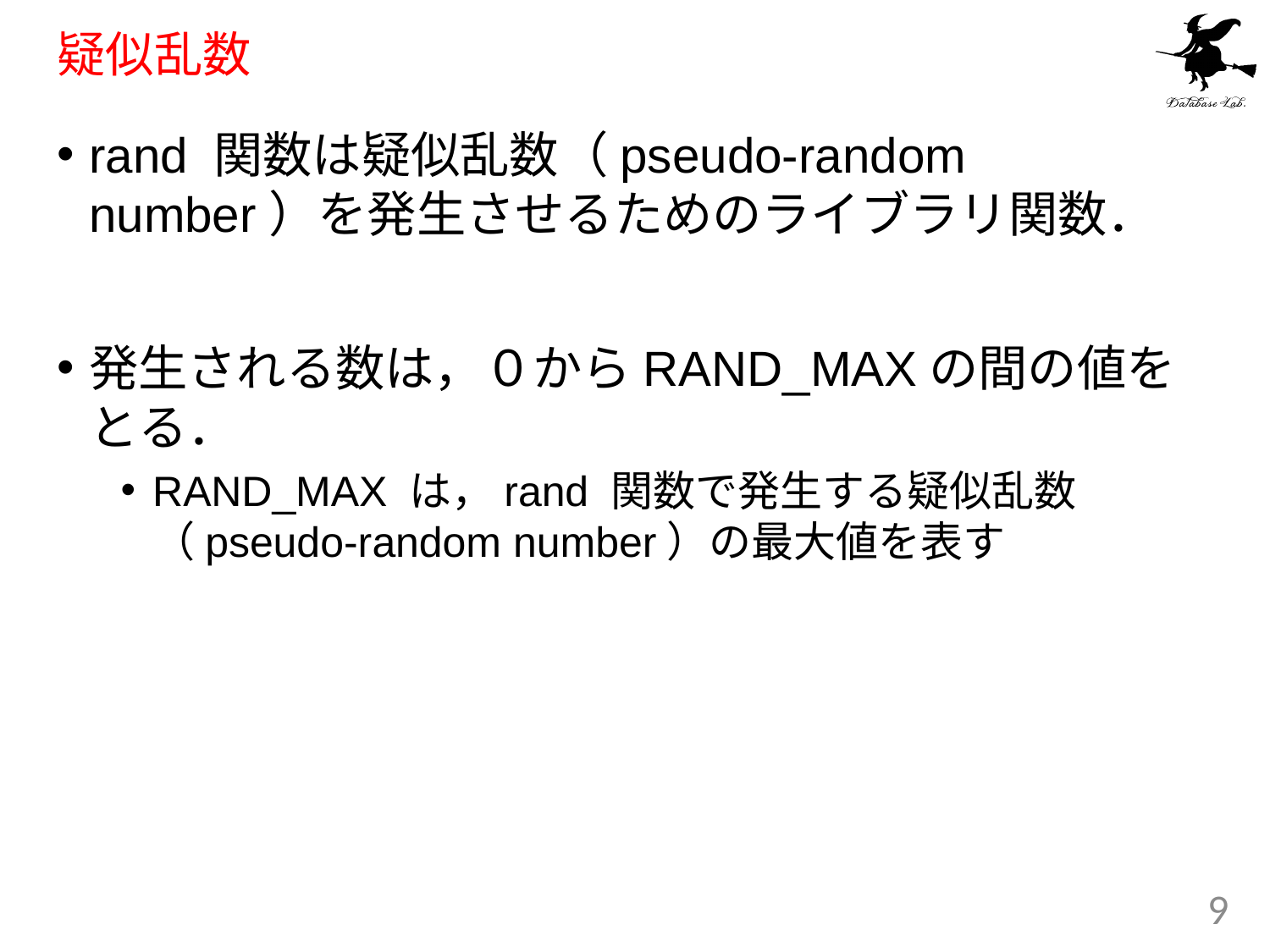

# 疑似乱数
rand 関数は疑似乱数（pseudo-random number）を発生させるためのライブラリ関数．

発生される数は，０からRAND_MAXの間の値をとる．
RAND_MAX は，rand 関数で発生する疑似乱数（pseudo-random number）の最大値を表す

9